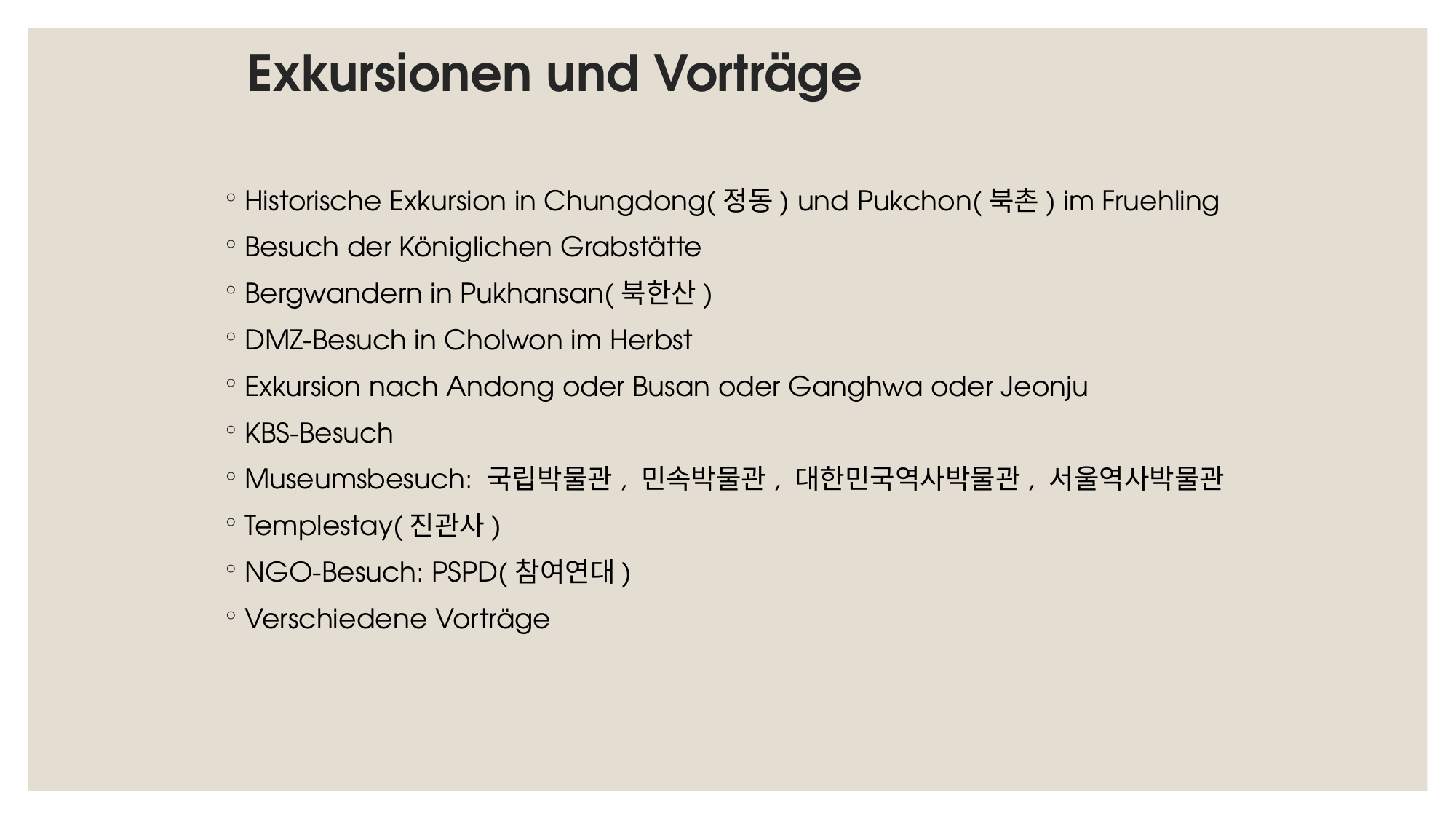

# Exkursionen und Vorträge
Historische Exkursion in Chungdong(정동) und Pukchon(북촌) im Fruehling
Besuch der Königlichen Grabstätte
Bergwandern in Pukhansan(북한산)
DMZ-Besuch in Cholwon im Herbst
Exkursion nach Andong oder Busan oder Ganghwa oder Jeonju
KBS-Besuch
Museumsbesuch: 국립박물관, 민속박물관, 대한민국역사박물관, 서울역사박물관
Templestay(진관사)
NGO-Besuch: PSPD(참여연대)
Verschiedene Vorträge